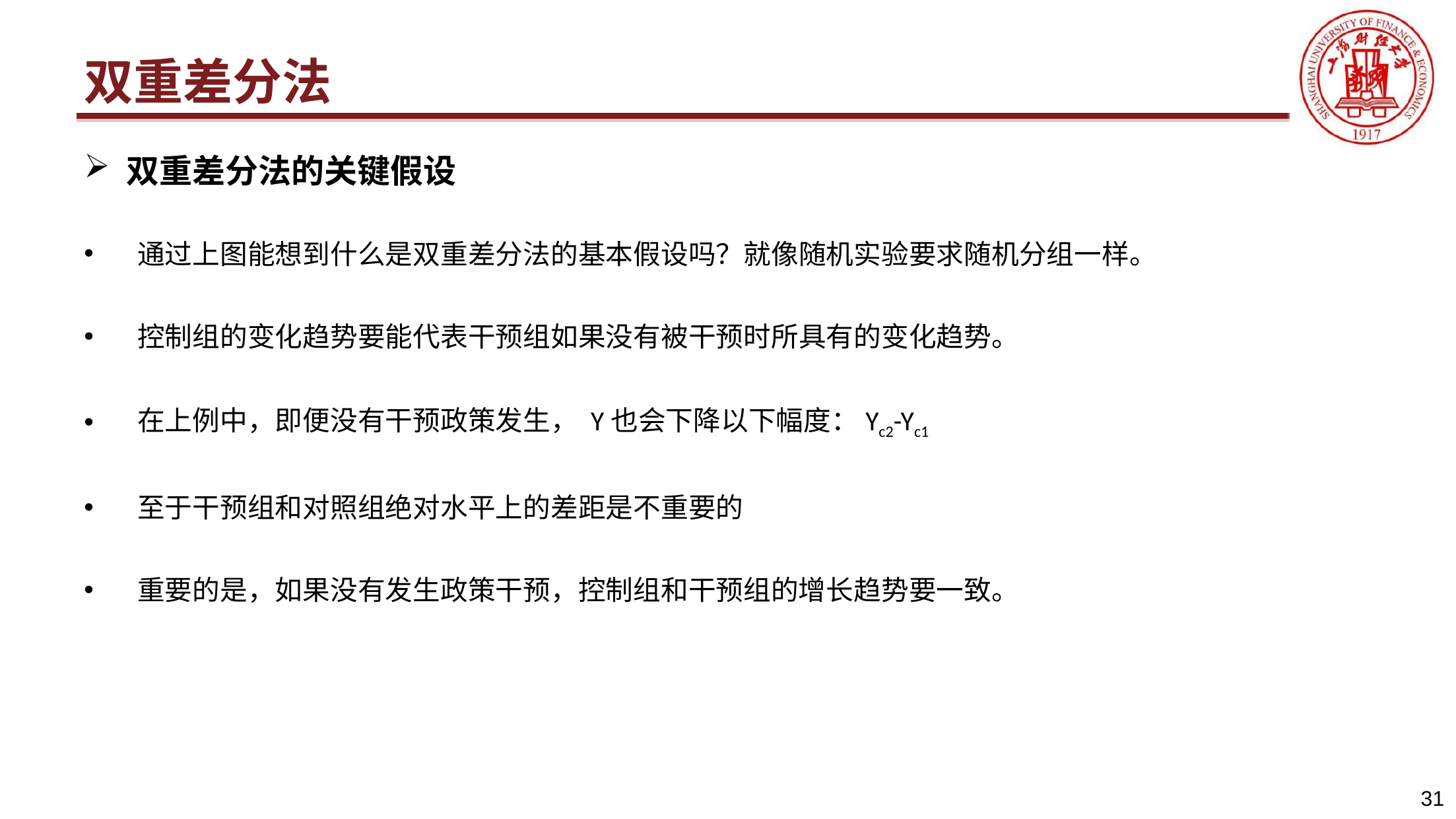

# 双重差分法
双重差分法的关键假设

通过上图能想到什么是双重差分法的基本假设吗？就像随机实验要求随机分组一样。

控制组的变化趋势要能代表干预组如果没有被干预时所具有的变化趋势。

在上例中，即便没有干预政策发生， Y也会下降以下幅度：Yc2-Yc1

至于干预组和对照组绝对水平上的差距是不重要的

重要的是，如果没有发生政策干预，控制组和干预组的增长趋势要一致。

31